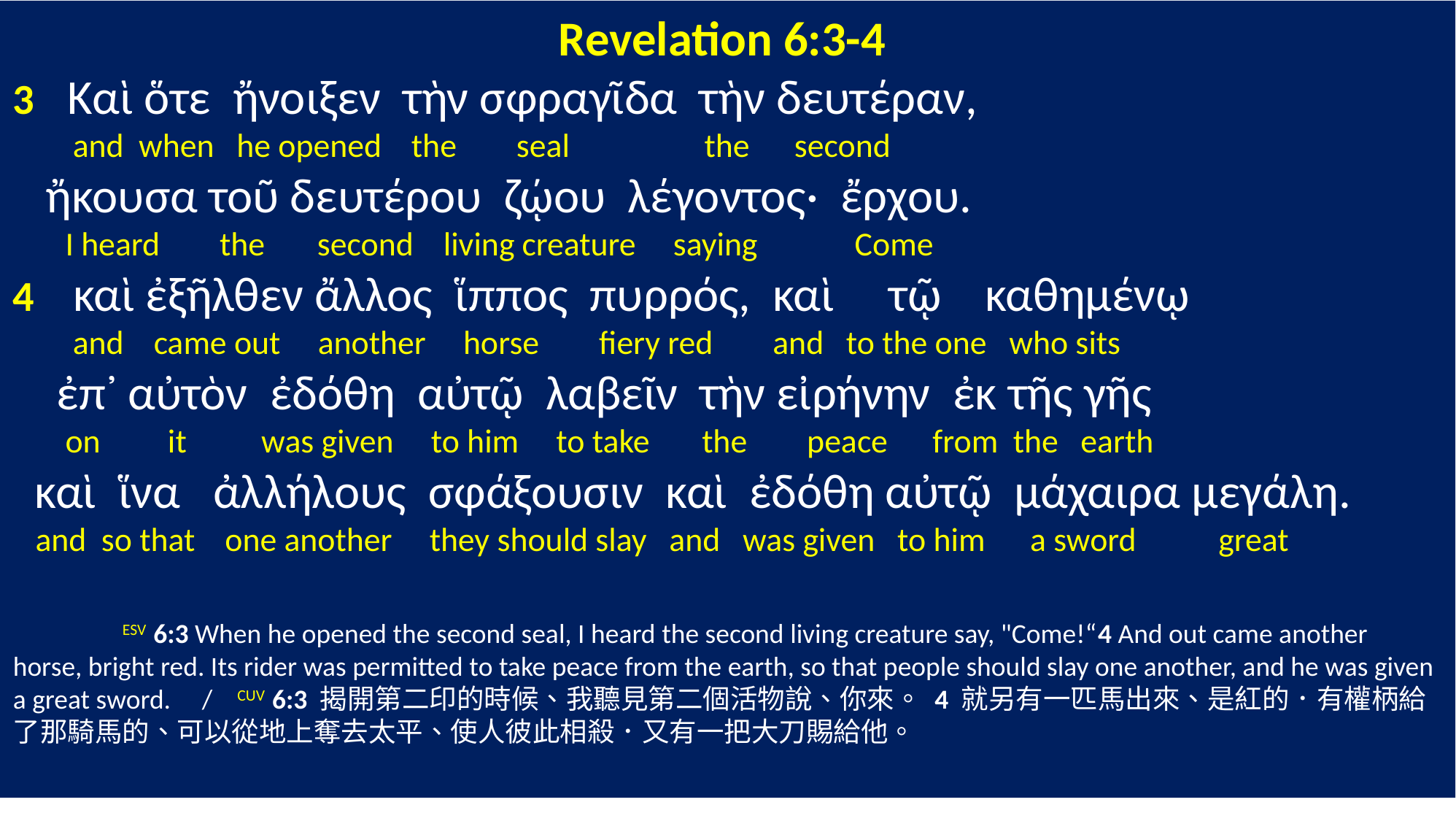

Revelation 6:3-4
3   Καὶ ὅτε  ἤνοιξεν  τὴν σφραγῖδα  τὴν δευτέραν,
        and  when   he opened    the        seal                  the      second
   ἤκουσα τοῦ δευτέρου  ζῴου  λέγοντος·  ἔρχου.
       I heard        the       second    living creature     saying             Come
4    καὶ ἐξῆλθεν ἄλλος  ἵππος  πυρρός,  καὶ     τῷ    καθημένῳ
        and    came out     another     horse        fiery red        and   to the one   who sits
    ἐπ᾽ αὐτὸν  ἐδόθη  αὐτῷ  λαβεῖν  τὴν εἰρήνην  ἐκ τῆς γῆς
       on         it          was given     to him     to take       the        peace      from  the   earth
  καὶ  ἵνα   ἀλλήλους  σφάξουσιν  καὶ  ἐδόθη αὐτῷ  μάχαιρα μεγάλη.
   and  so that    one another     they should slay   and   was given   to him      a sword           great

	ESV  6:3 When he opened the second seal, I heard the second living creature say, "Come!“4 And out came another horse, bright red. Its rider was permitted to take peace from the earth, so that people should slay one another, and he was given a great sword.     /    CUV  6:3 揭開第二印的時候、我聽見第二個活物說、你來。 4 就另有一匹馬出來、是紅的．有權柄給了那騎馬的、可以從地上奪去太平、使人彼此相殺．又有一把大刀賜給他。